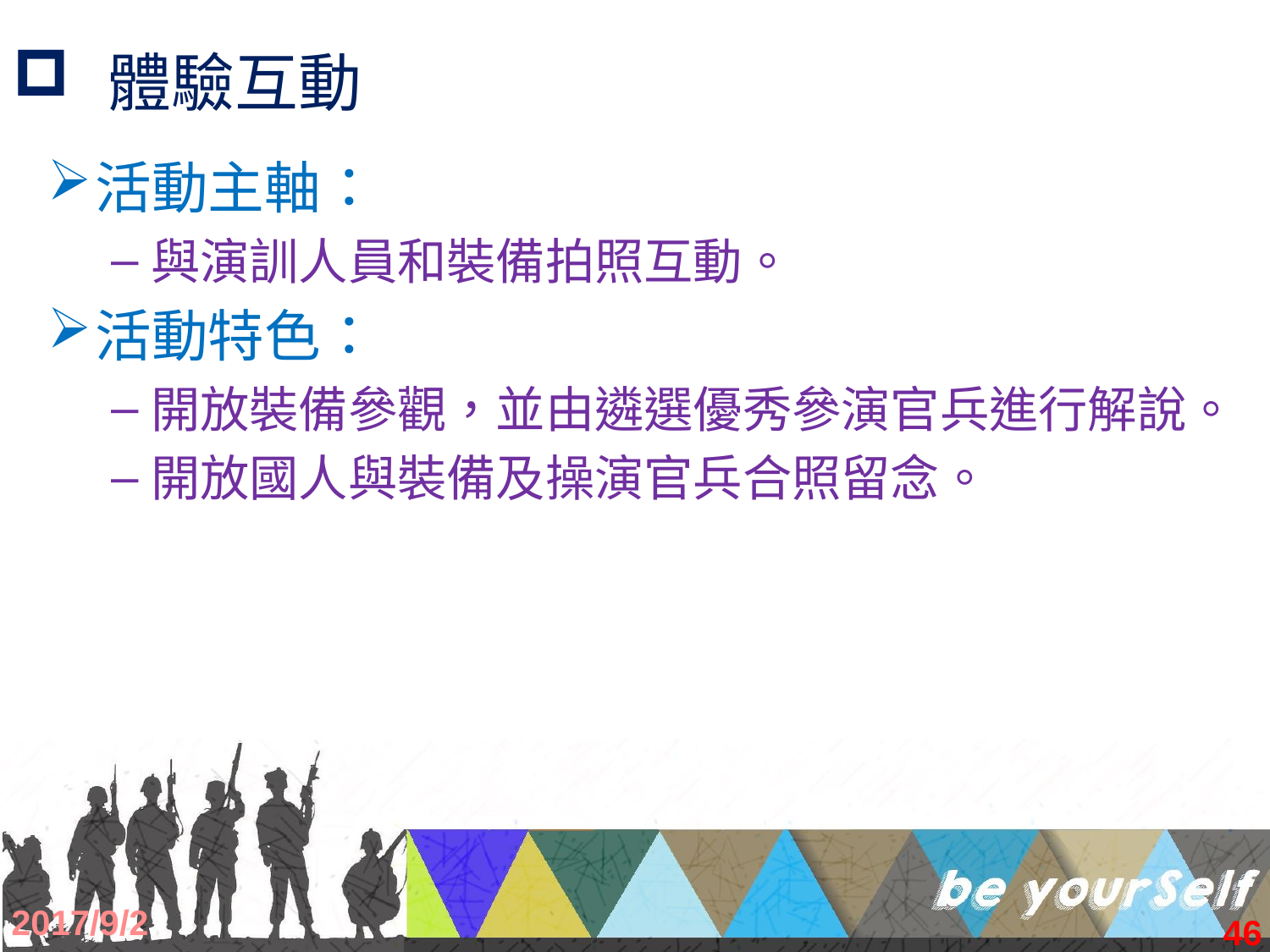

# 體驗互動
活動主軸：
與演訓人員和裝備拍照互動。
活動特色：
開放裝備參觀，並由遴選優秀參演官兵進行解說。
開放國人與裝備及操演官兵合照留念。

2017/9/2
46